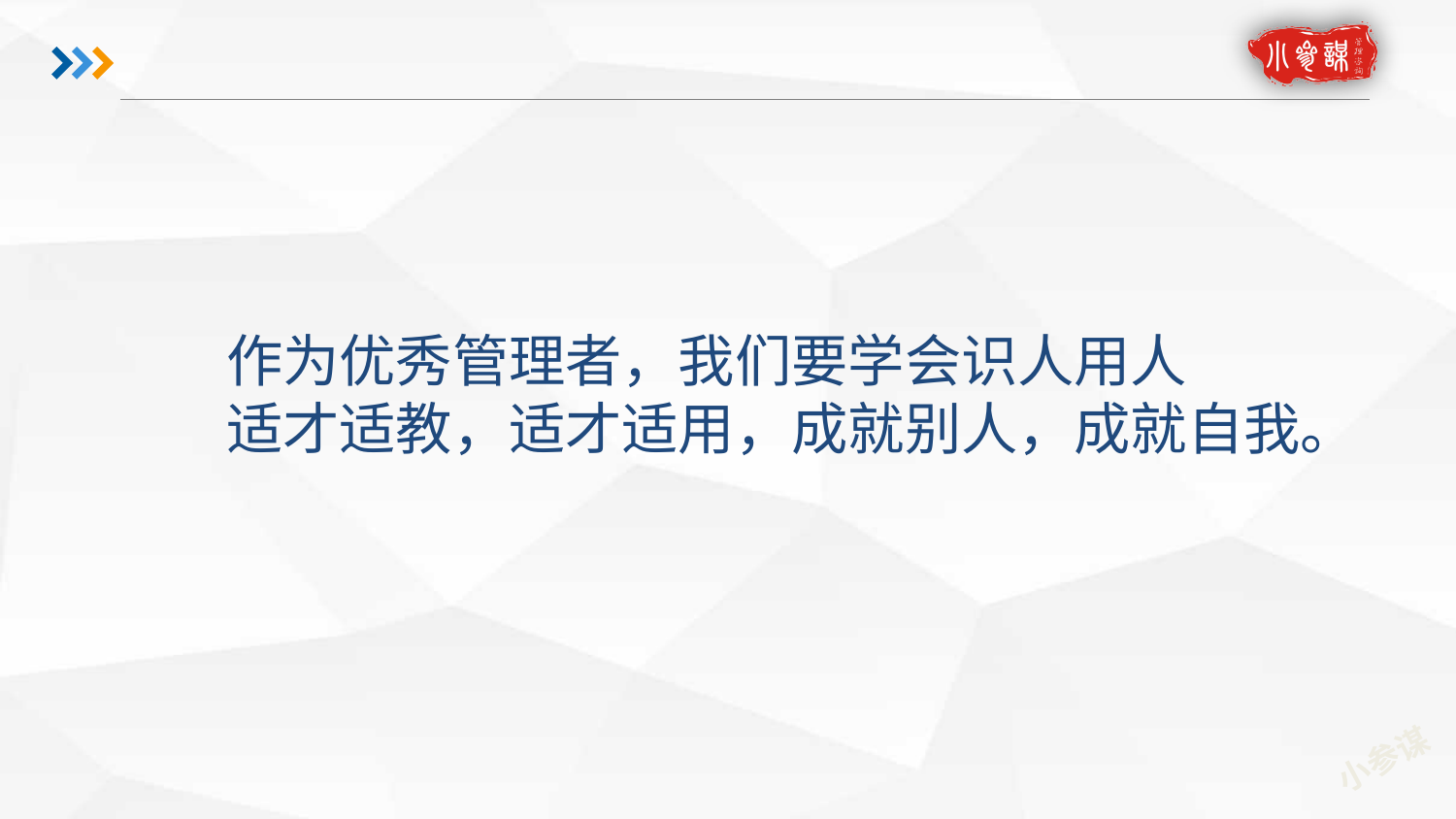

作为优秀管理者，我们要学会识人用人
适才适教，适才适用，成就别人，成就自我。